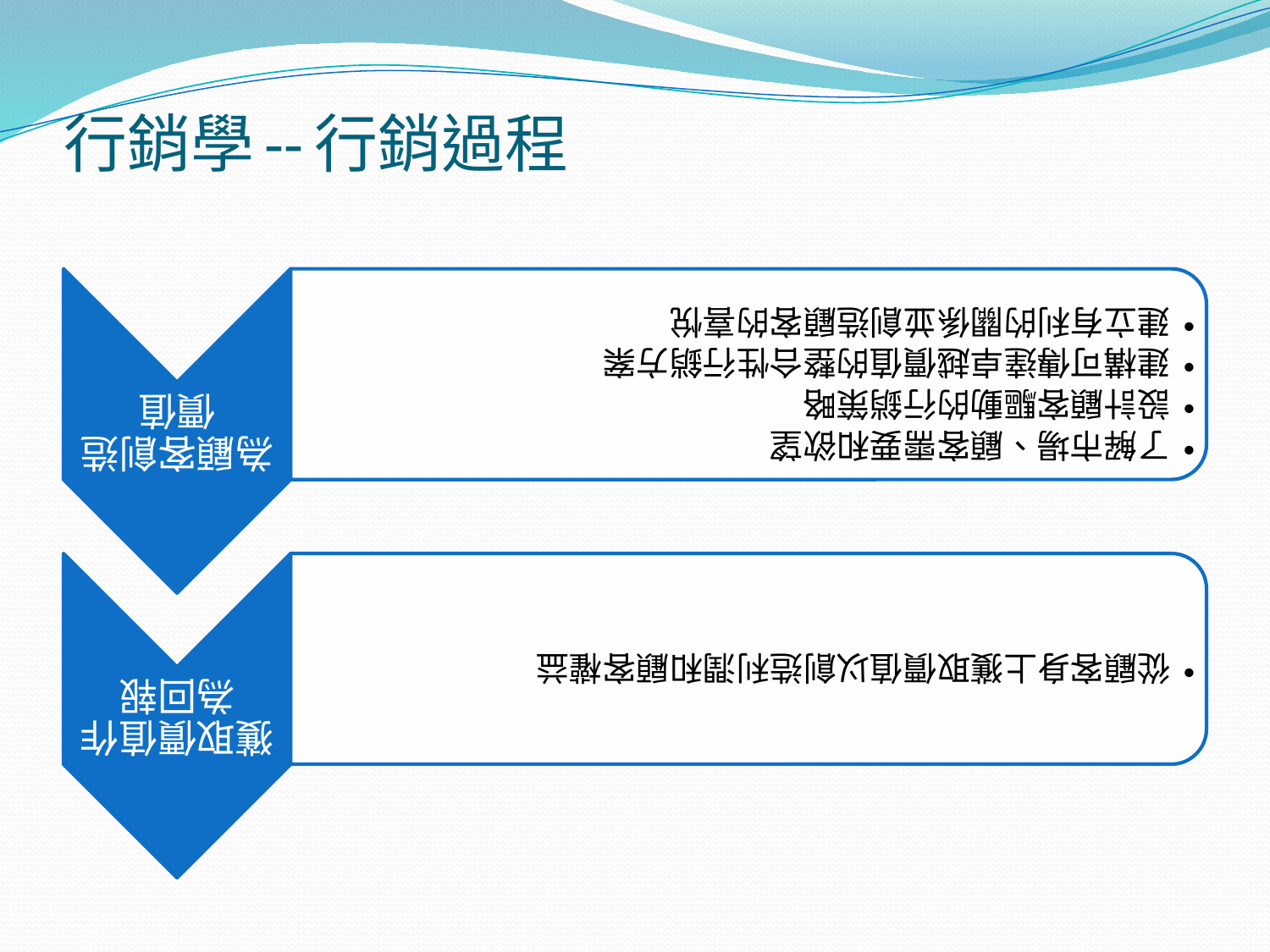

# 行銷學--行銷過程
為顧客創造價值
了解市場、顧客需要和欲望
設計顧客驅動的行銷策略
建構可傳達卓越價值的整合性行銷方案
建立有利的關係並創造顧客的喜悅
獲取價值作為回報
從顧客身上獲取價值以創造利潤和顧客權益